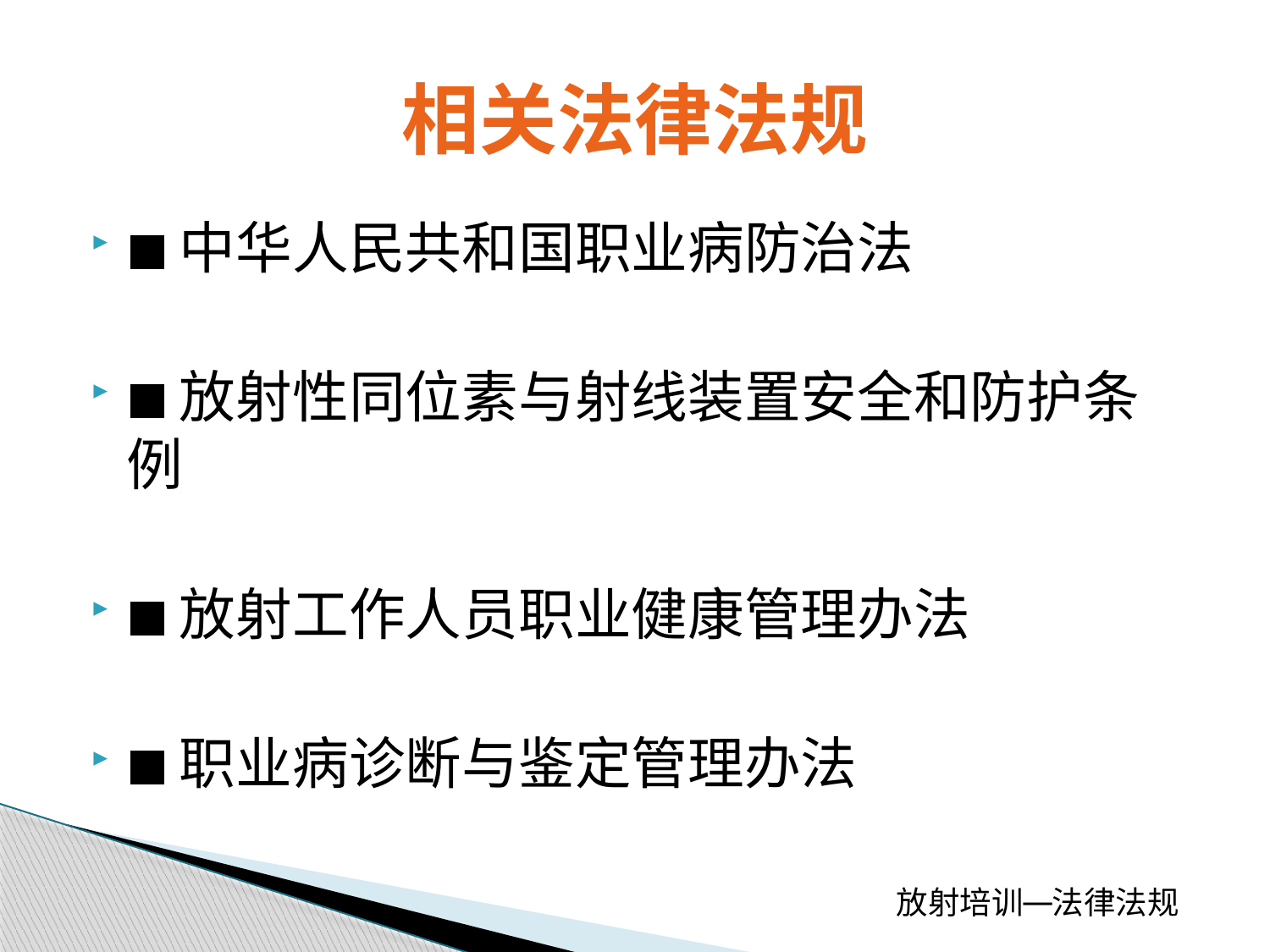

# 相关法律法规
■中华人民共和国职业病防治法

■放射性同位素与射线装置安全和防护条例

■放射工作人员职业健康管理办法

■职业病诊断与鉴定管理办法
放射培训—法律法规